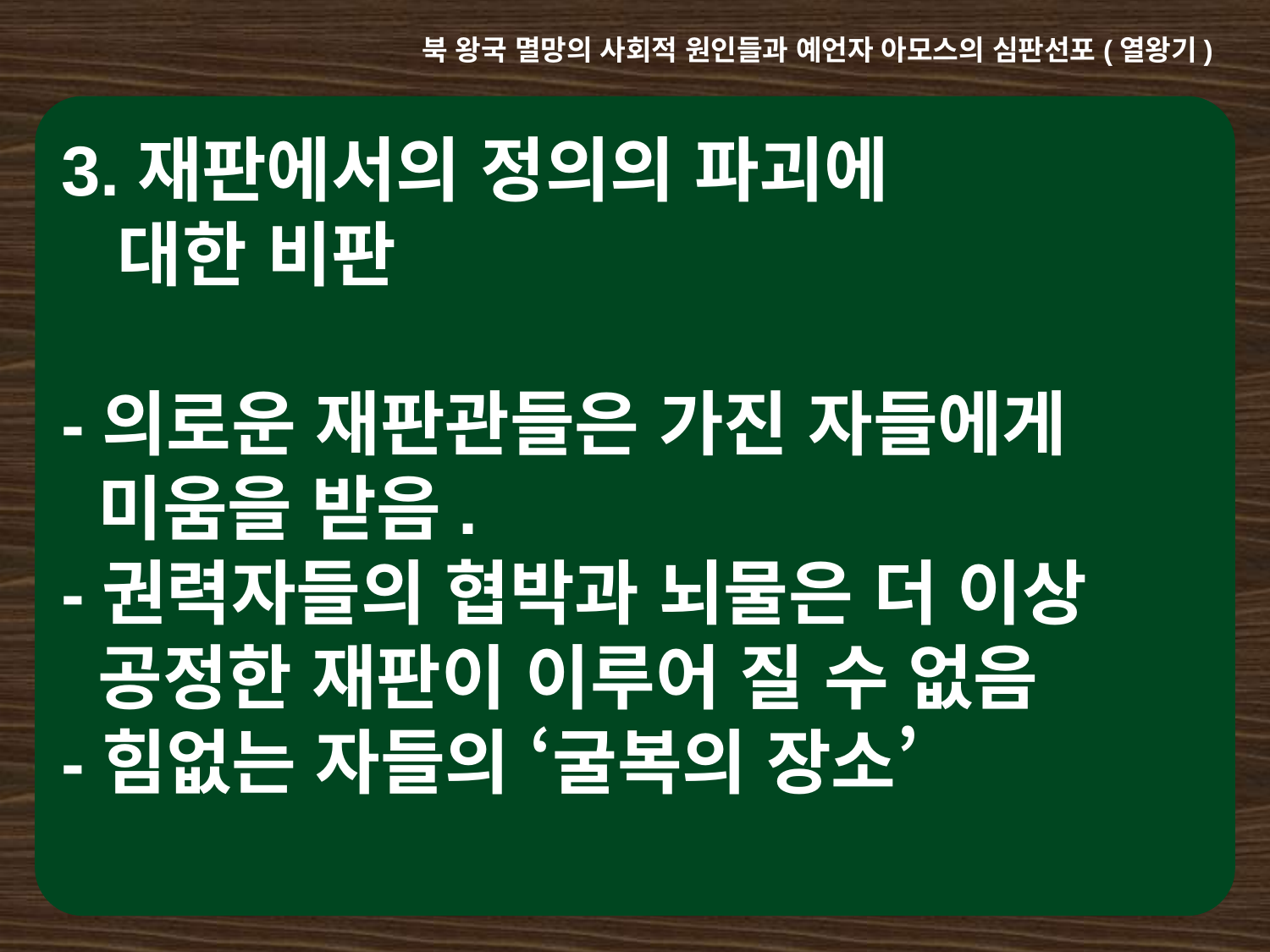

북 왕국 멸망의 사회적 원인들과 예언자 아모스의 심판선포(열왕기)
3.재판에서의 정의의 파괴에
  대한 비판

-의로운 재판관들은 가진 자들에게
 미움을 받음.
-권력자들의 협박과 뇌물은 더 이상
 공정한 재판이 이루어 질 수 없음
-힘없는 자들의 ‘굴복의 장소’